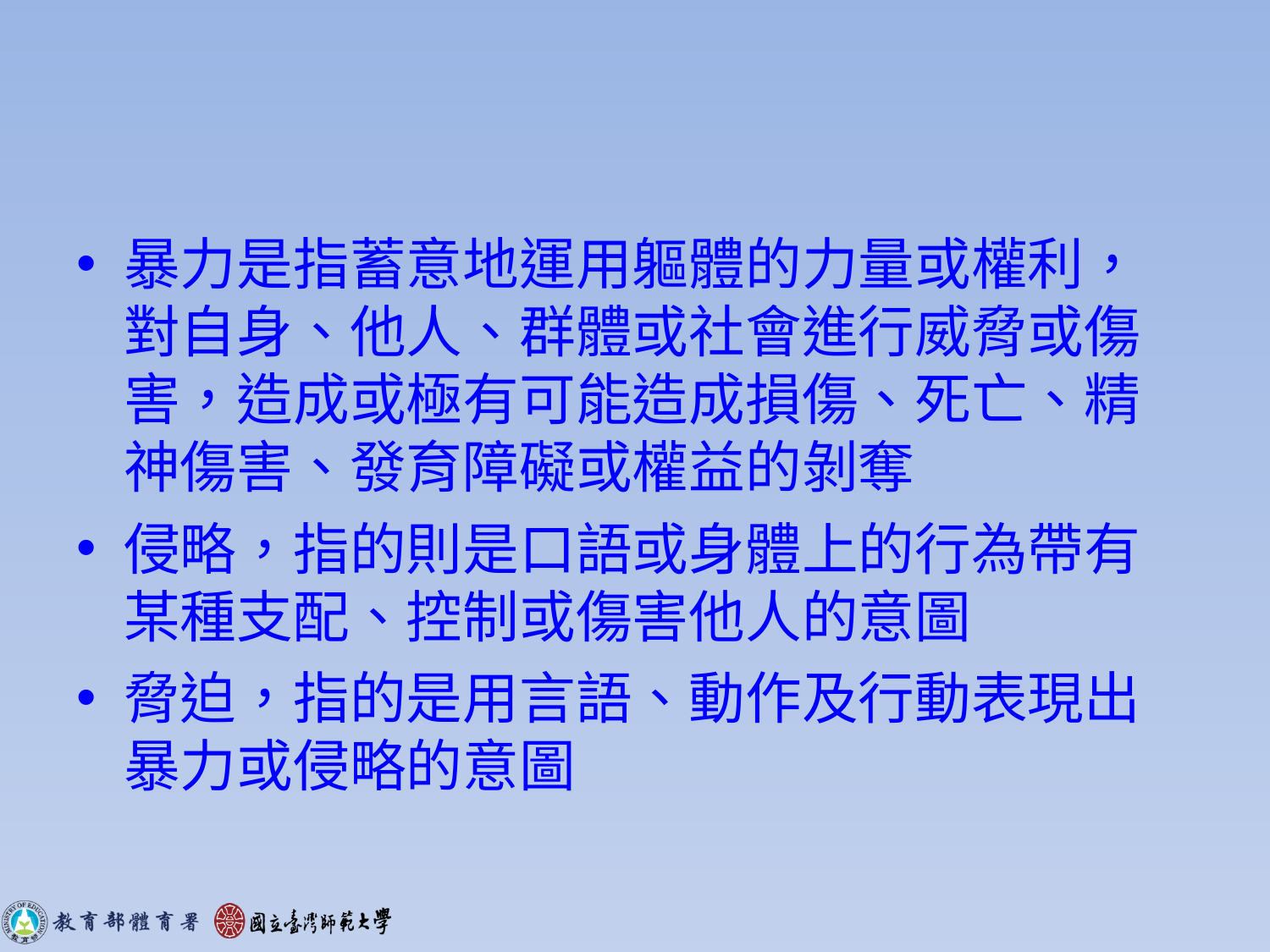

#
暴力是指蓄意地運用軀體的力量或權利，對自身、他人、群體或社會進行威脅或傷害，造成或極有可能造成損傷、死亡、精神傷害、發育障礙或權益的剝奪
侵略，指的則是口語或身體上的行為帶有某種支配、控制或傷害他人的意圖
脅迫，指的是用言語、動作及行動表現出暴力或侵略的意圖